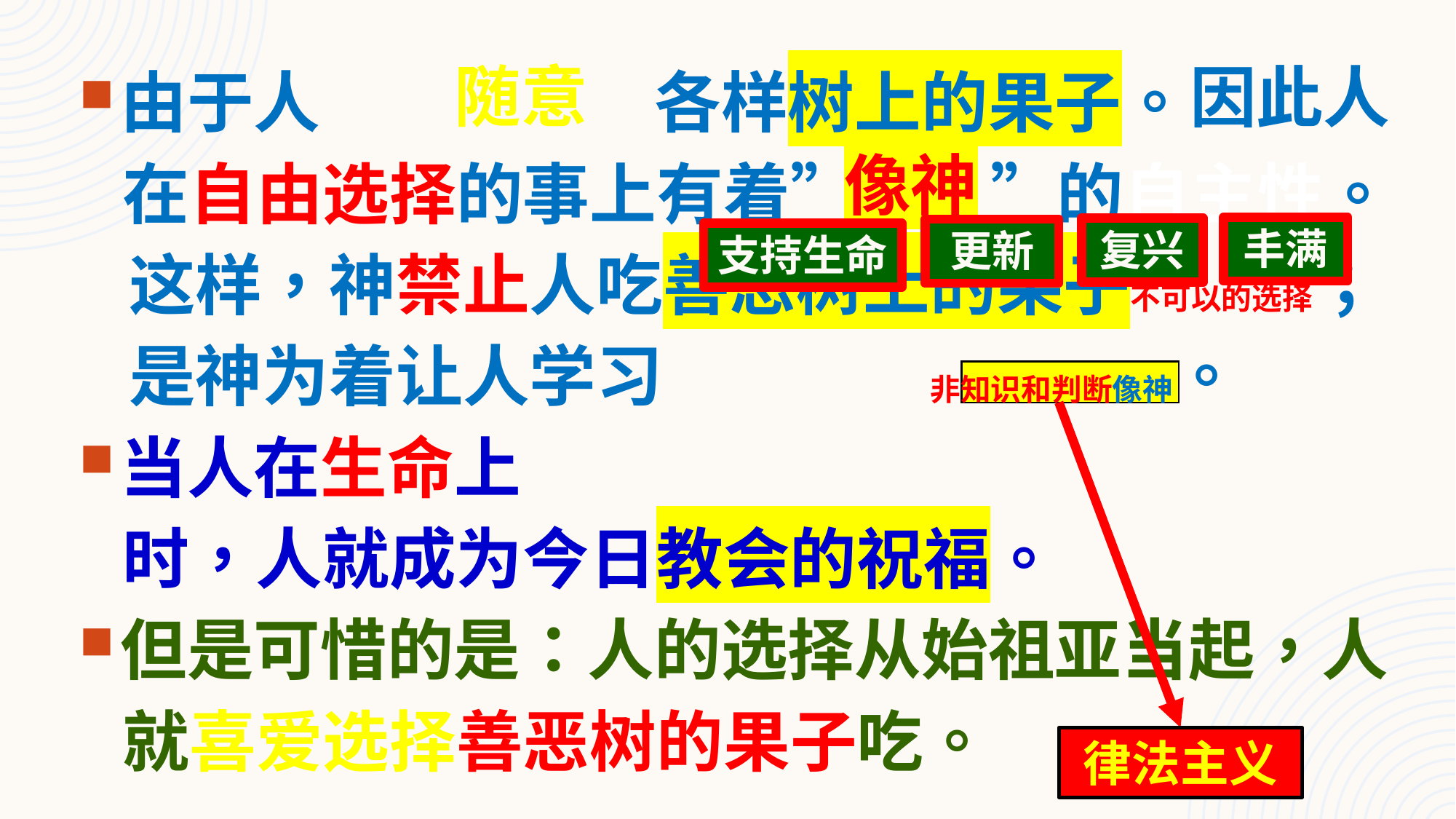

由于人可以　　吃各样树上的果子。
在自由选择的事上有着”　　”的自主性。
这样，神禁止人吃善恶树上的果子不可以的选择；
是神为着让人学习生命　　非知识和判断像神。
当人在生命上
时，人就成为今日教会的祝福。
但是可惜的是：人的选择从始祖亚当起，人
就喜爱选择善恶树的果子吃。
随意
因此人
像神
丰满
复兴
更新
支持生命

律法主义